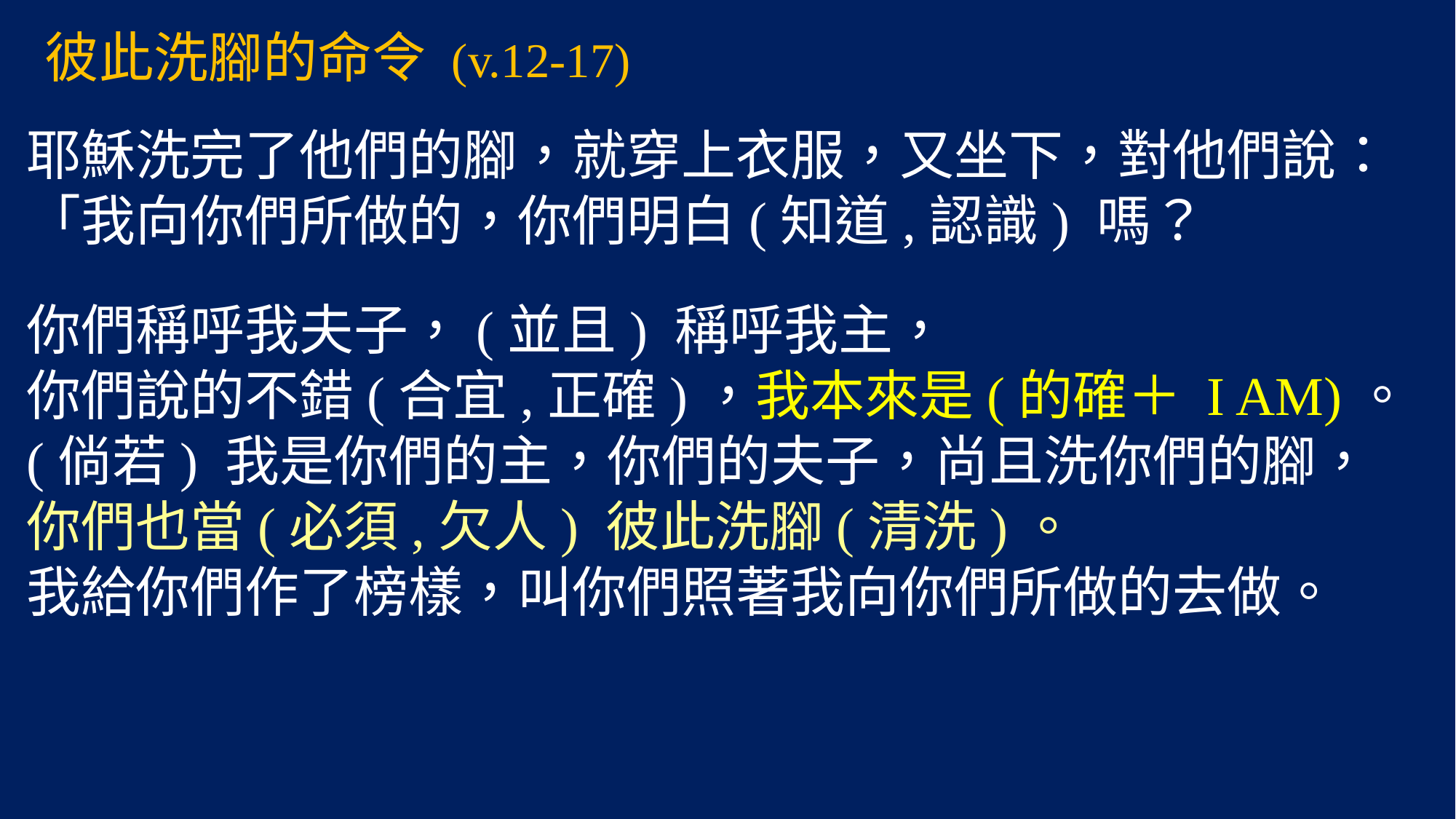

# 彼此洗腳的命令 (v.12-17)
耶穌洗完了他們的腳，就穿上衣服，又坐下，對他們說：
「我向你們所做的，你們明白(知道,認識) 嗎？

你們稱呼我夫子，(並且) 稱呼我主，
你們說的不錯(合宜,正確)，我本來是(的確＋ I AM)。
(倘若) 我是你們的主，你們的夫子，尚且洗你們的腳，
你們也當(必須,欠人) 彼此洗腳(清洗)。
我給你們作了榜樣，叫你們照著我向你們所做的去做。